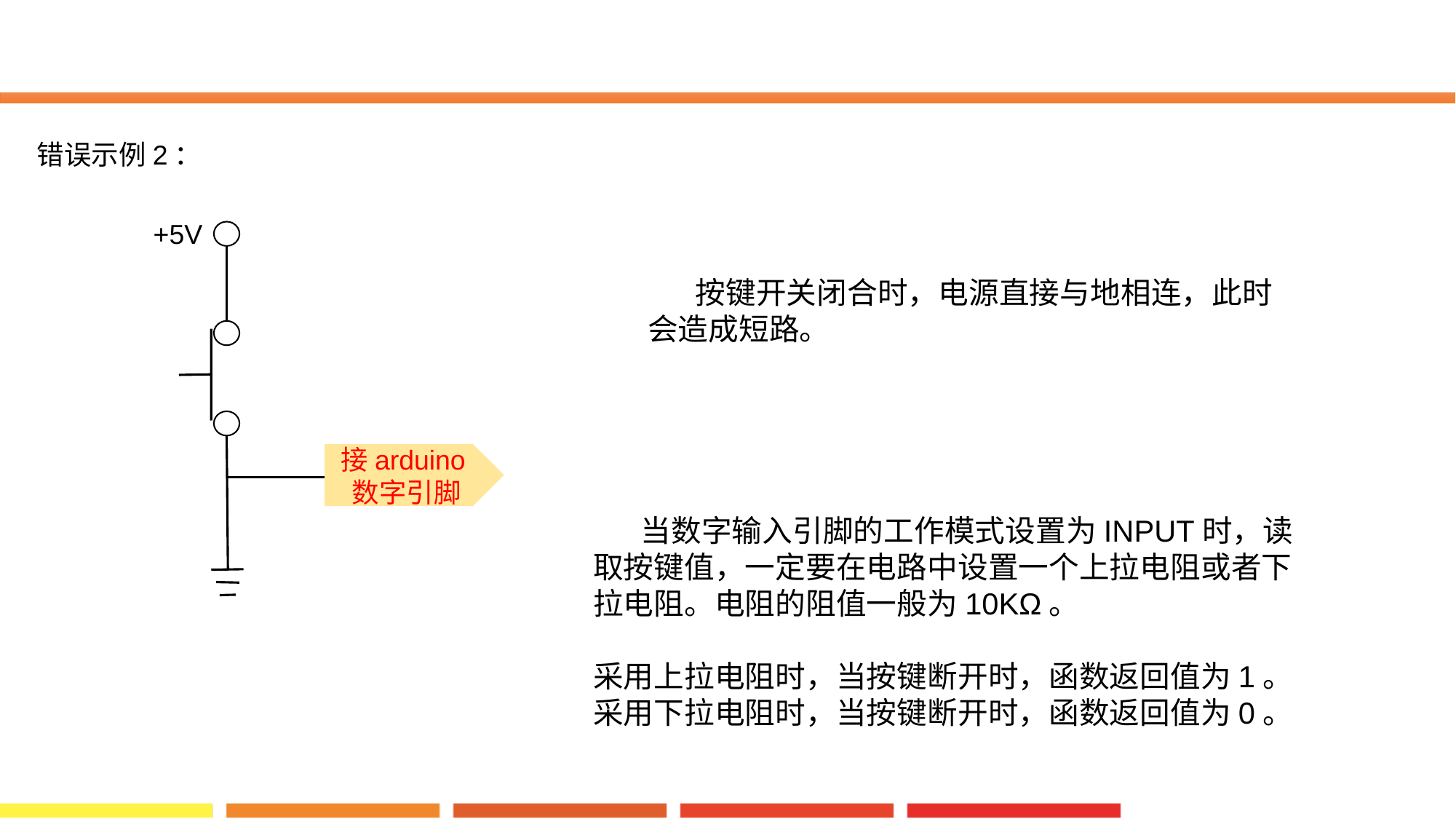

错误示例2：
+5V

      按键开关闭合时，电源直接与地相连，此时会造成短路。

接arduino数字引脚
      当数字输入引脚的工作模式设置为INPUT时，读取按键值，一定要在电路中设置一个上拉电阻或者下拉电阻。电阻的阻值一般为10KΩ。

采用上拉电阻时，当按键断开时，函数返回值为1。
采用下拉电阻时，当按键断开时，函数返回值为0。